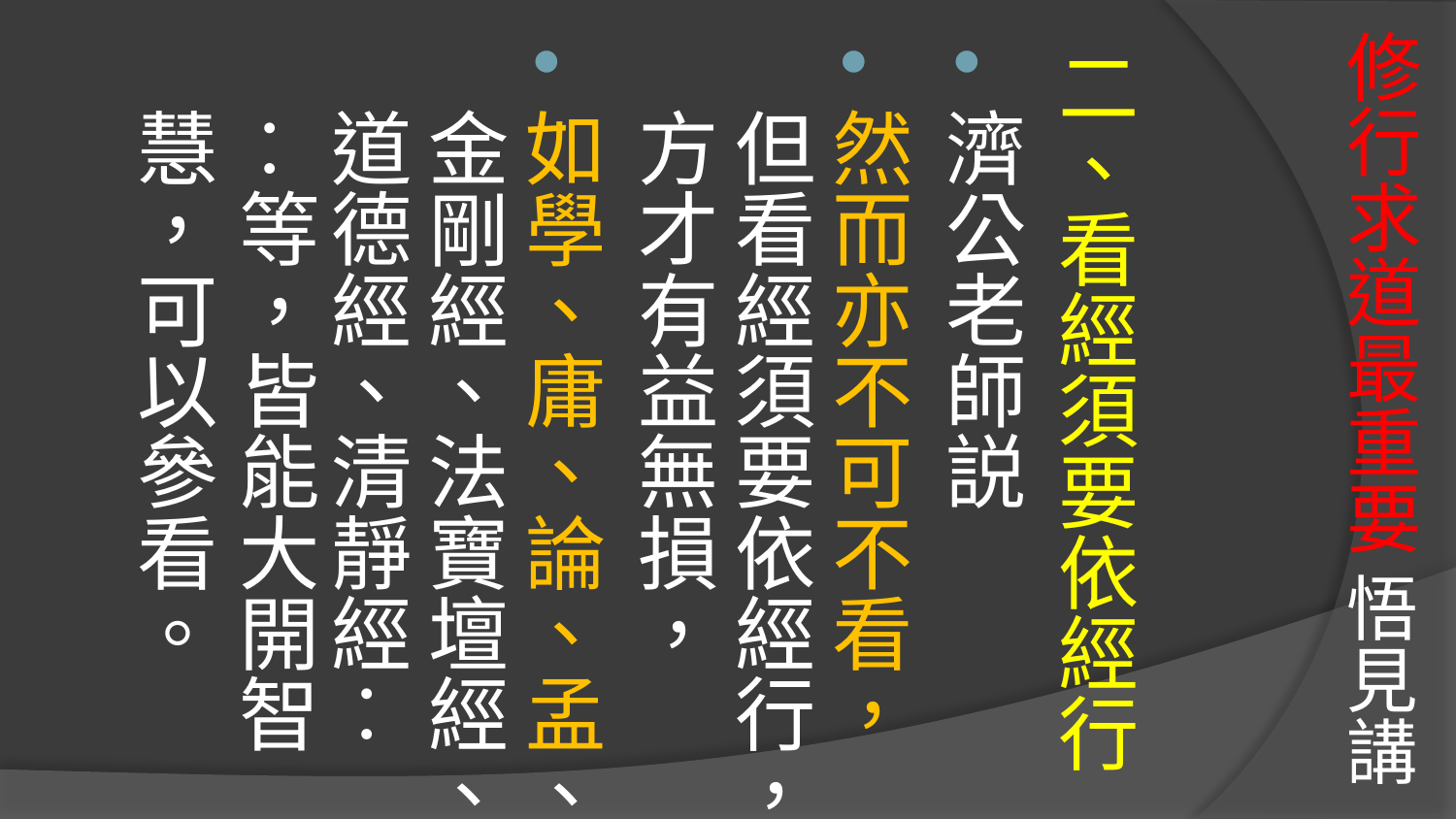

# 修行求道最重要 悟見講
二、看經須要依經行
濟公老師説
然而亦不可不看，但看經須要依經行，方才有益無損，
如學、庸、論、孟、金剛經、法寶壇經、道德經、清靜經‥‥等，皆能大開智慧，可以參看。